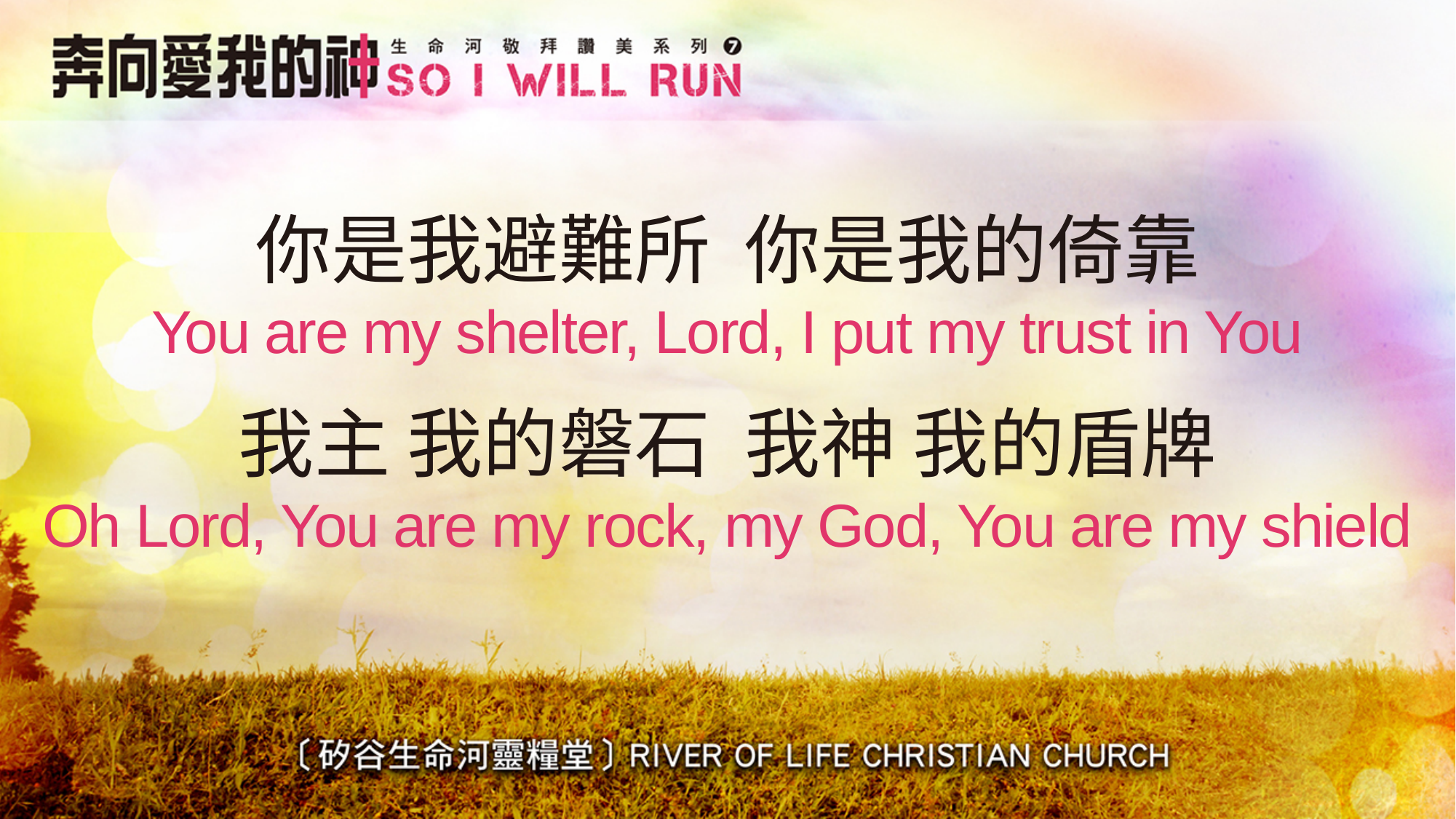

# 你是我避難所  你是我的倚靠 You are my shelter, Lord, I put my trust in You
我主 我的磐石  我神 我的盾牌
Oh Lord, You are my rock, my God, You are my shield